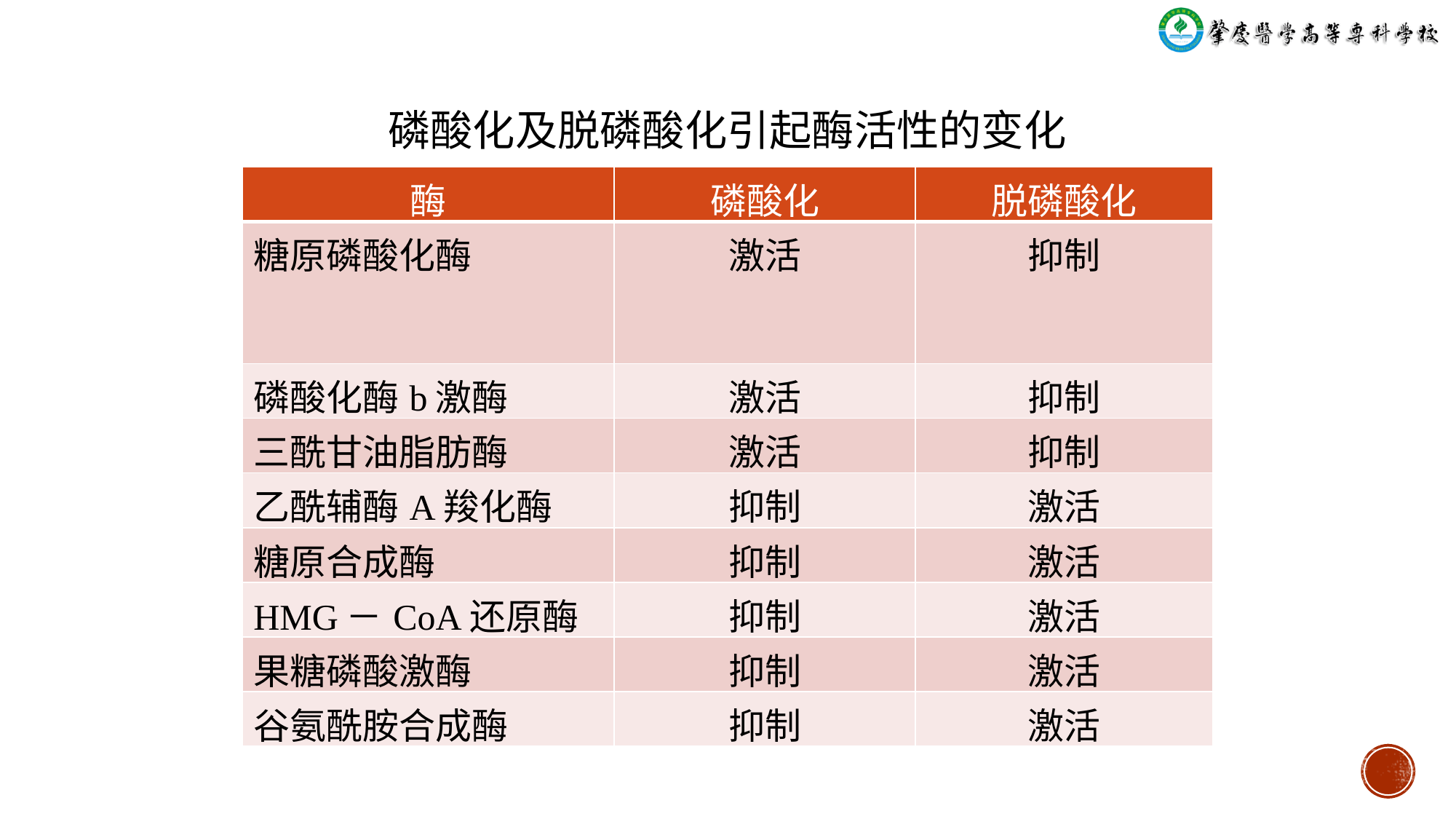

磷酸化及脱磷酸化引起酶活性的变化
| 酶 | 磷酸化 | 脱磷酸化 |
| --- | --- | --- |
| 糖原磷酸化酶 | 激活 | 抑制 |
| 磷酸化酶b激酶 | 激活 | 抑制 |
| 三酰甘油脂肪酶 | 激活 | 抑制 |
| 乙酰辅酶A羧化酶 | 抑制 | 激活 |
| 糖原合成酶 | 抑制 | 激活 |
| HMG－CoA还原酶 | 抑制 | 激活 |
| 果糖磷酸激酶 | 抑制 | 激活 |
| 谷氨酰胺合成酶 | 抑制 | 激活 |